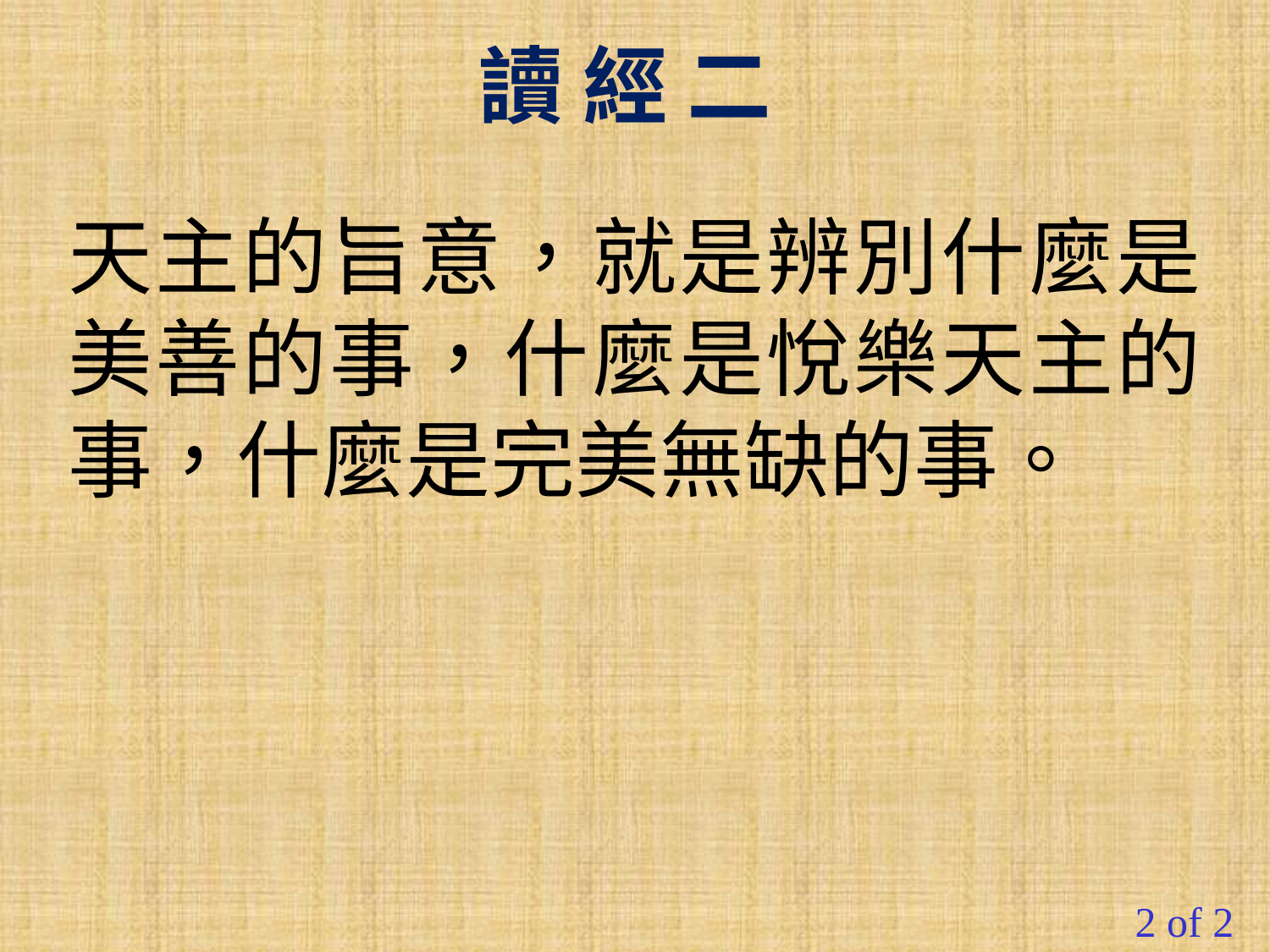

讀 經 二

天主的旨意，就是辨別什麼是美善的事，什麼是悅樂天主的事，什麼是完美無缺的事。
2 of 2